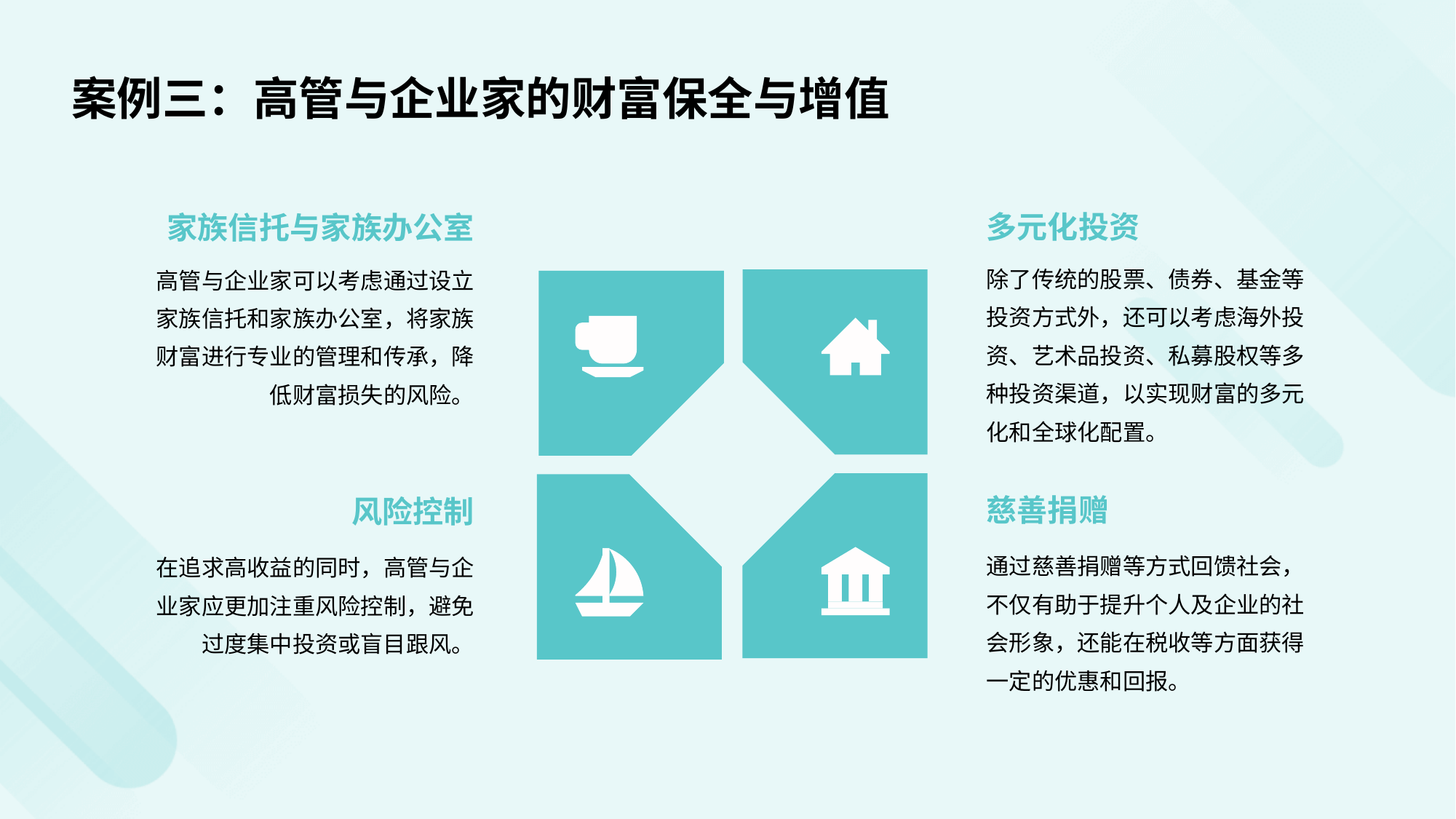

案例三：高管与企业家的财富保全与增值
多元化投资
家族信托与家族办公室
除了传统的股票、债券、基金等投资方式外，还可以考虑海外投资、艺术品投资、私募股权等多种投资渠道，以实现财富的多元化和全球化配置。
高管与企业家可以考虑通过设立家族信托和家族办公室，将家族财富进行专业的管理和传承，降低财富损失的风险。

慈善捐赠
风险控制
通过慈善捐赠等方式回馈社会，不仅有助于提升个人及企业的社会形象，还能在税收等方面获得一定的优惠和回报。
在追求高收益的同时，高管与企业家应更加注重风险控制，避免过度集中投资或盲目跟风。